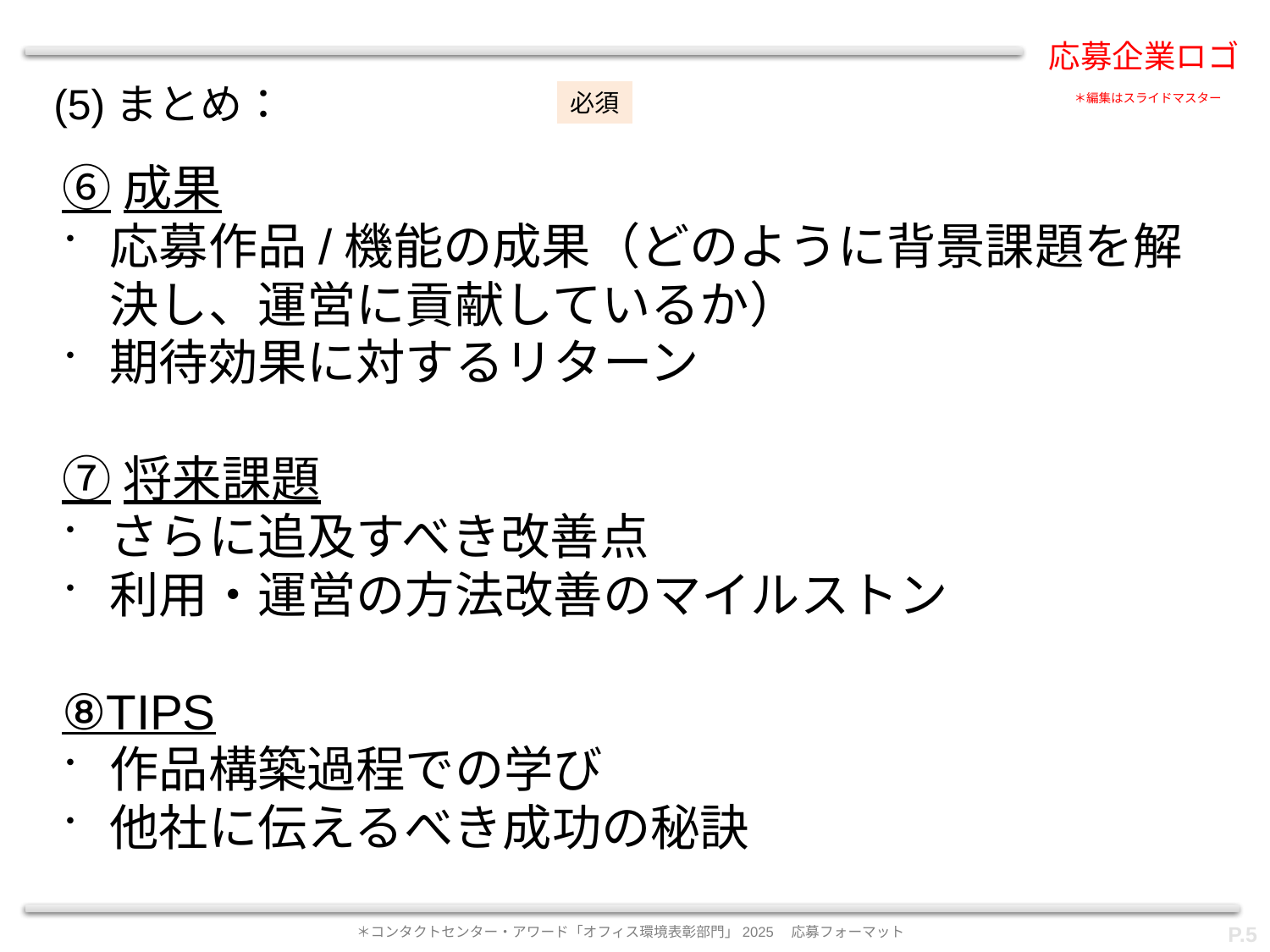

(5)まとめ：
必須
⑥成果
応募作品/機能の成果（どのように背景課題を解決し、運営に貢献しているか）
期待効果に対するリターン

⑦将来課題
さらに追及すべき改善点
利用・運営の方法改善のマイルストン

⑧TIPS
作品構築過程での学び
他社に伝えるべき成功の秘訣

P.5